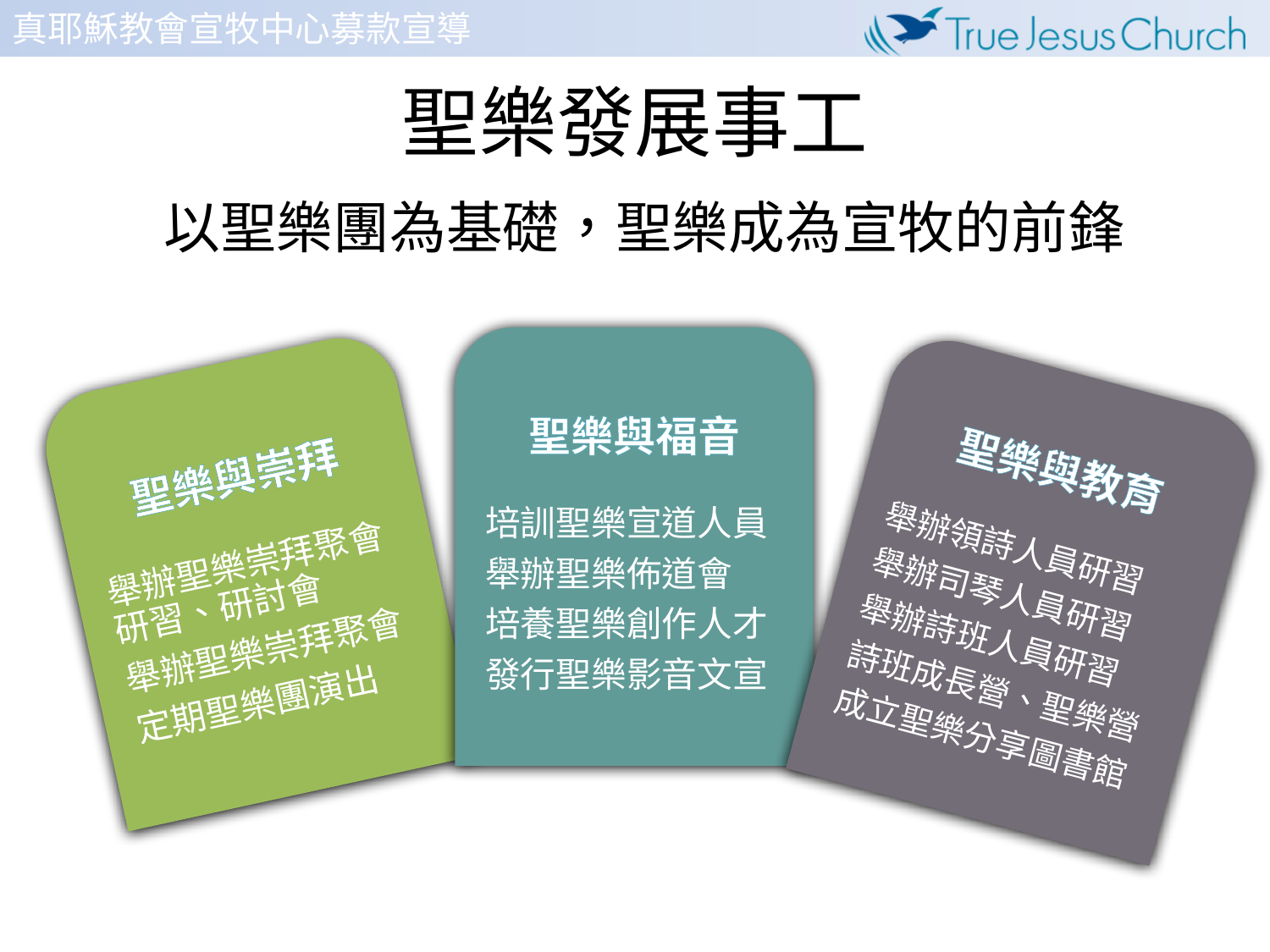

# 聖樂發展事工
以聖樂團為基礎，聖樂成為宣牧的前鋒
聖樂與福音

培訓聖樂宣道人員
舉辦聖樂佈道會
培養聖樂創作人才
發行聖樂影音文宣
聖樂與崇拜

舉辦聖樂崇拜聚會研習、研討會
舉辦聖樂崇拜聚會
定期聖樂團演出
聖樂與教育

舉辦領詩人員研習
舉辦司琴人員研習
舉辦詩班人員研習
詩班成長營、聖樂營
成立聖樂分享圖書館